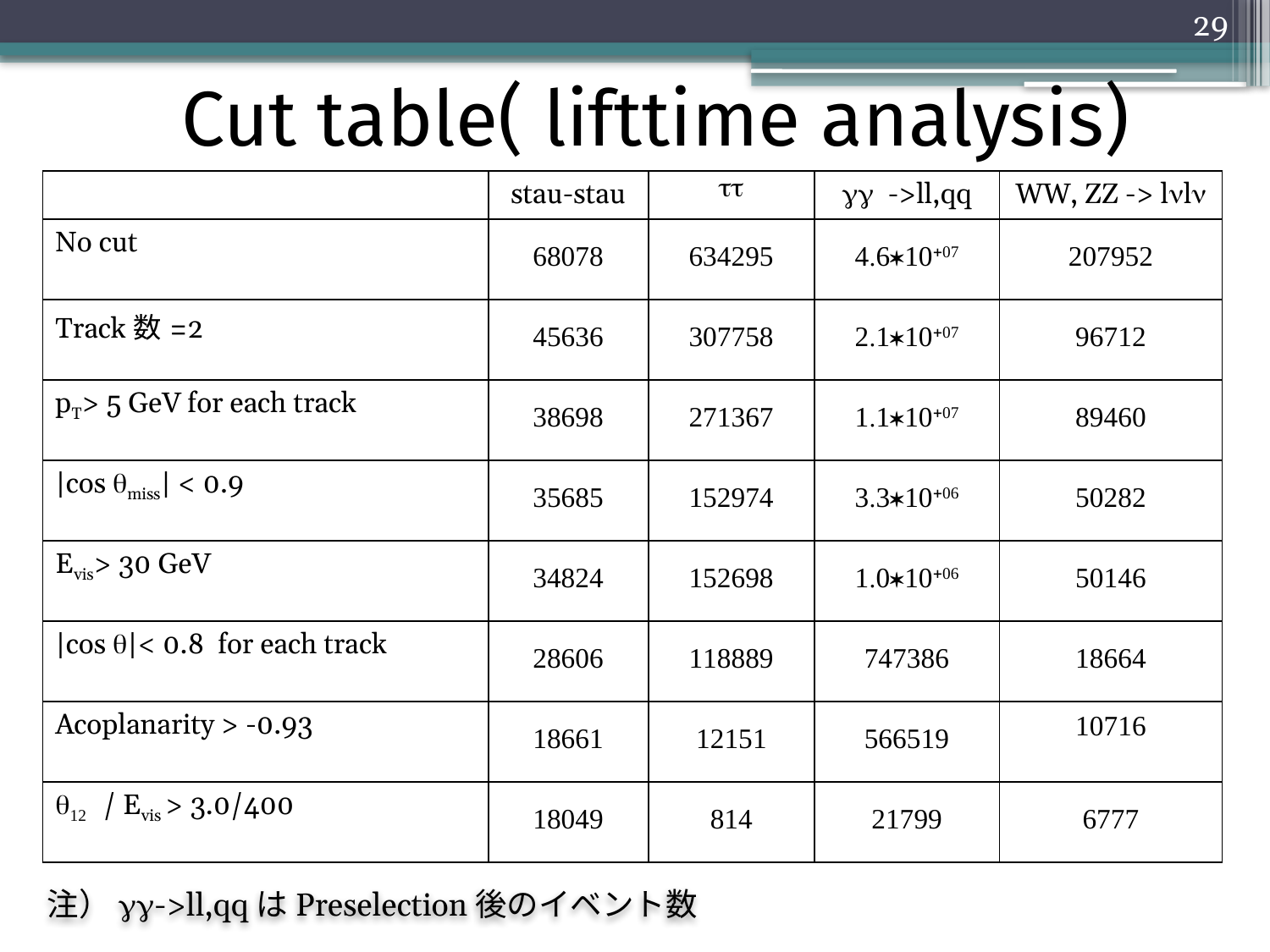

29
Cut table( lifttime analysis)
|  | stau-stau | ττ | γγ ->ll,qq | WW, ZZ -> lνlν |
| --- | --- | --- | --- | --- |
| No cut | 68078 | 634295 | 4.6∗10+07 | 207952 |
| Track数=2 | 45636 | 307758 | 2.1∗10+07 | 96712 |
| pT> 5 GeV for each track | 38698 | 271367 | 1.1∗10+07 | 89460 |
| |cos θmiss| < 0.9 | 35685 | 152974 | 3.3∗10+06 | 50282 |
| Evis> 30 GeV | 34824 | 152698 | 1.0∗10+06 | 50146 |
| |cos θ|< 0.8 for each track | 28606 | 118889 | 747386 | 18664 |
| Acoplanarity > -0.93 | 18661 | 12151 | 566519 | 10716 |
| θ12 / Evis > 3.0/400 | 18049 | 814 | 21799 | 6777 |
注）γγ->ll,qqはPreselection後のイベント数